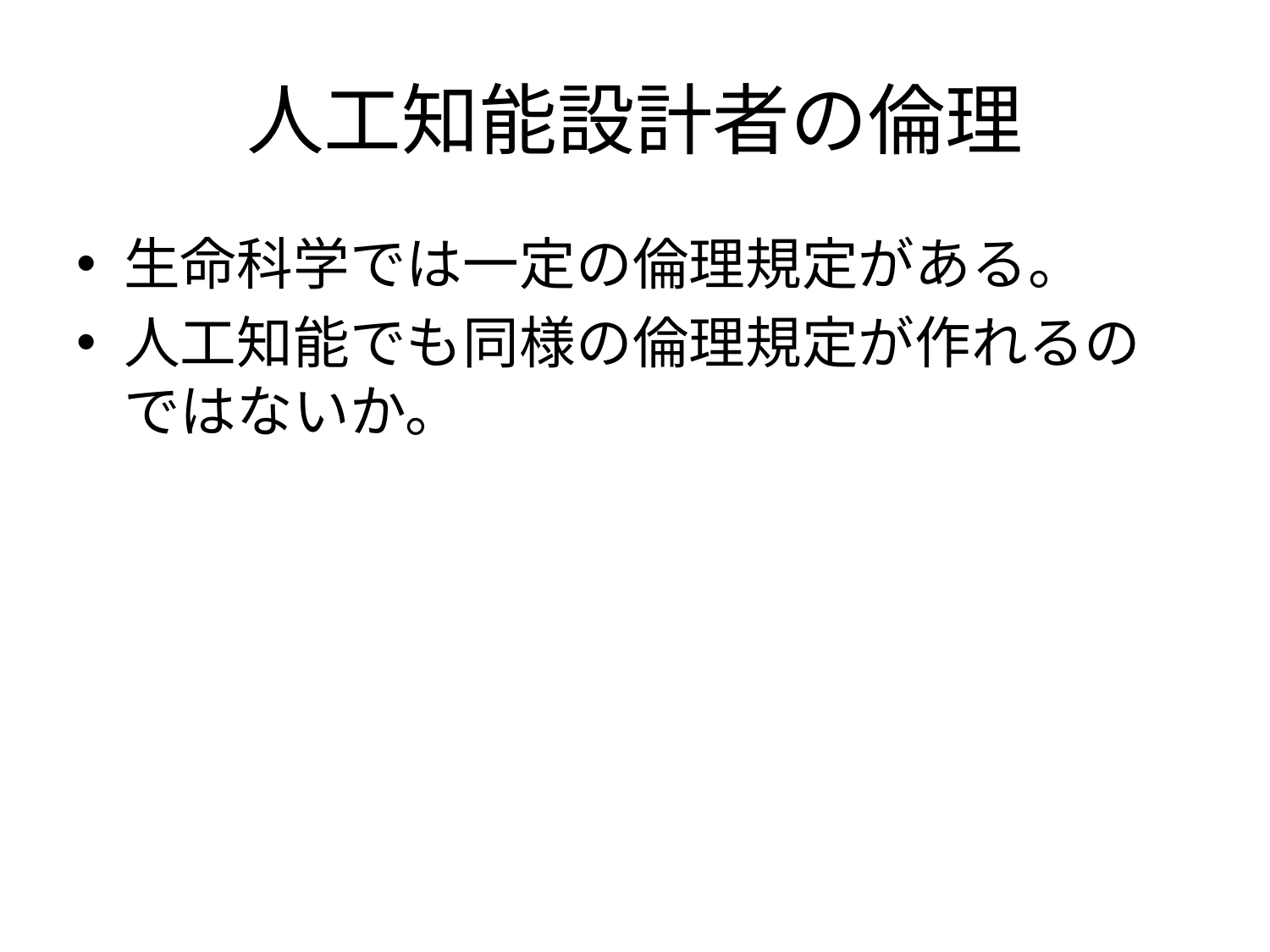

# 人工知能設計者の倫理
生命科学では一定の倫理規定がある。
人工知能でも同様の倫理規定が作れるのではないか。